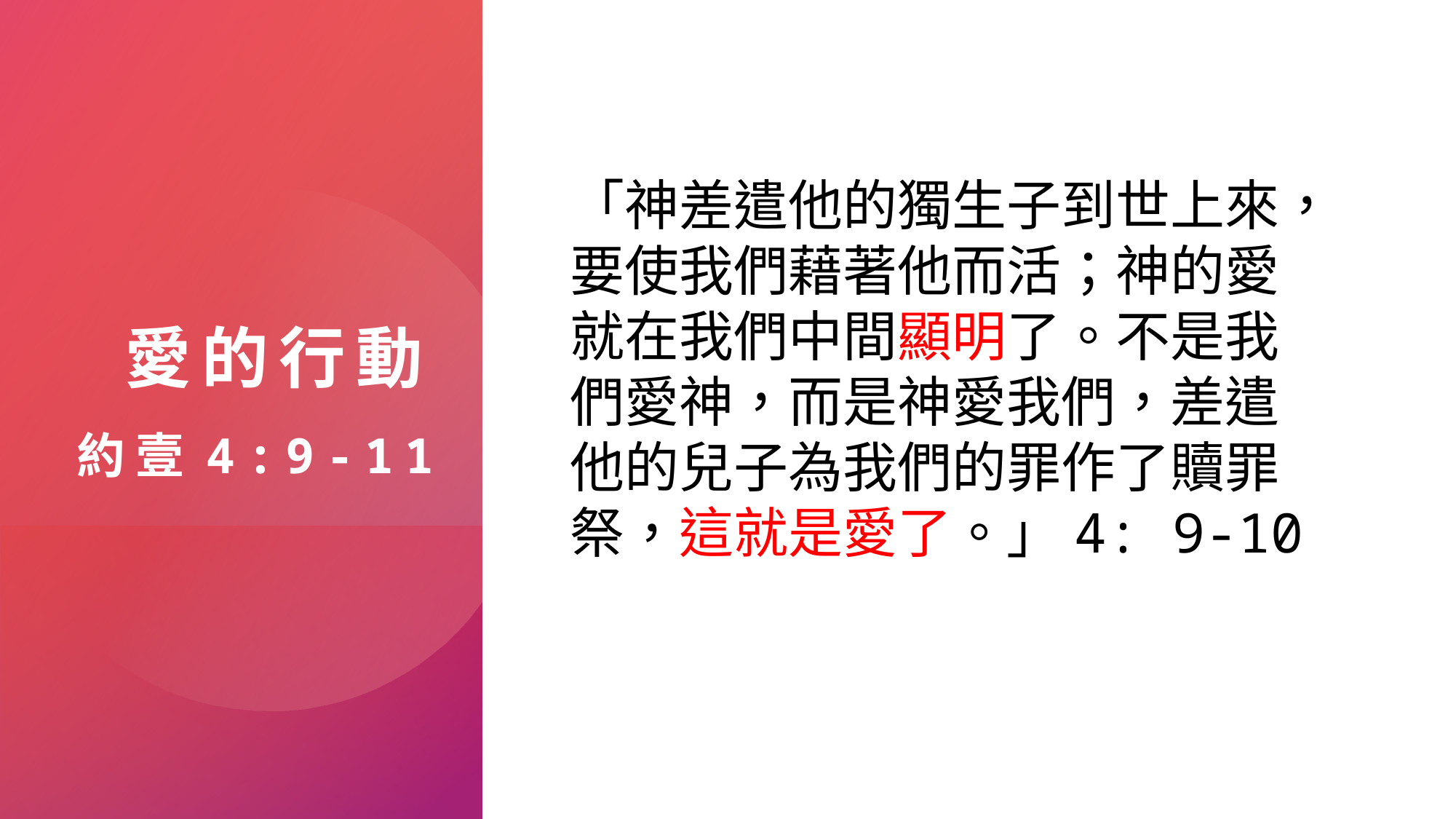

# 愛的行動 約壹4:9-11

「神差遣他的獨生子到世上來，要使我們藉著他而活；神的愛就在我們中間顯明了。不是我們愛神，而是神愛我們，差遣他的兒子為我們的罪作了贖罪祭，這就是愛了。」4: 9-10